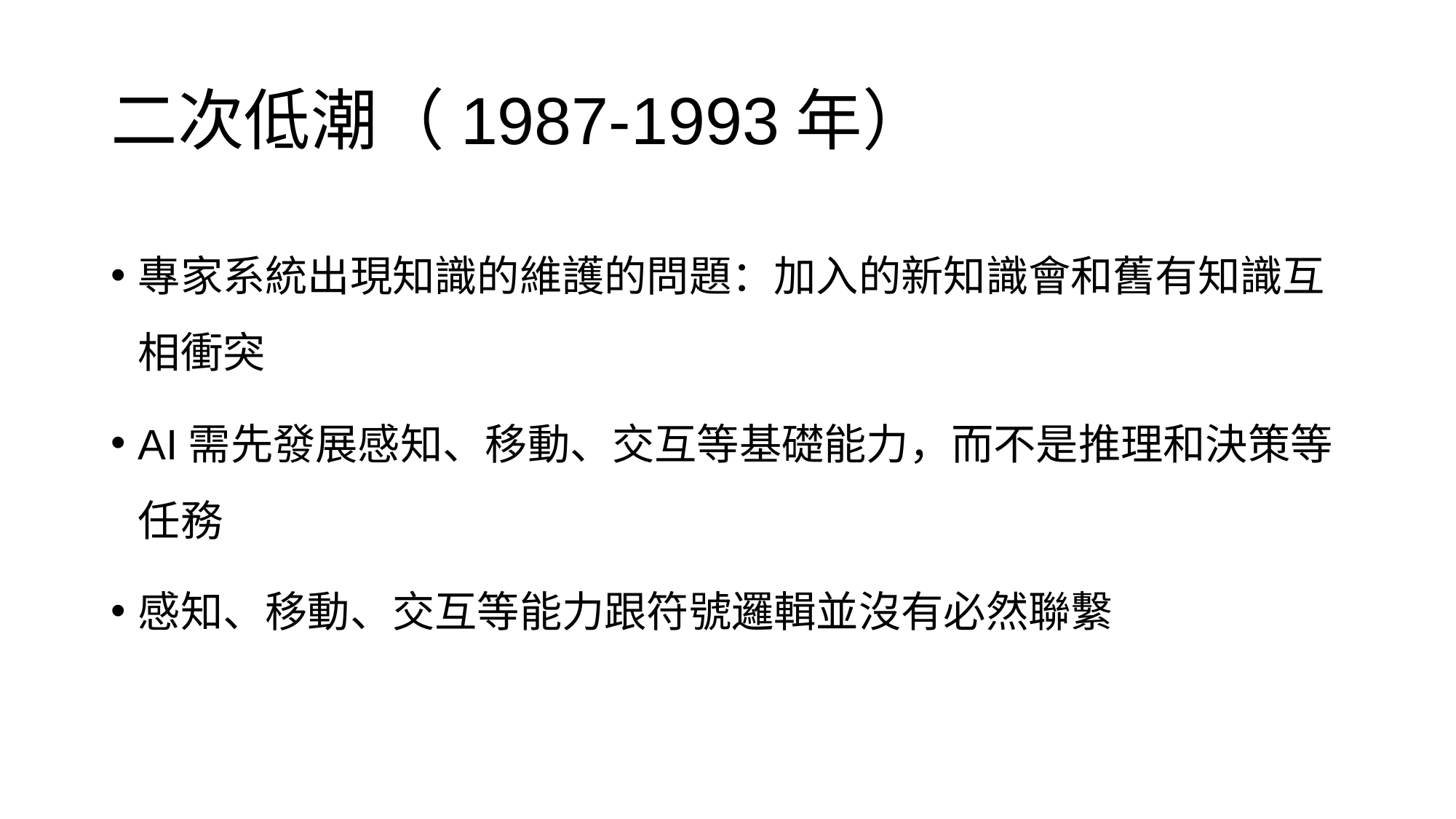

# 二次低潮（1987-1993年）
專家系統出現知識的維護的問題：加入的新知識會和舊有知識互相衝突
AI需先發展感知、移動、交互等基礎能力，而不是推理和決策等任務
感知、移動、交互等能力跟符號邏輯並沒有必然聯繫